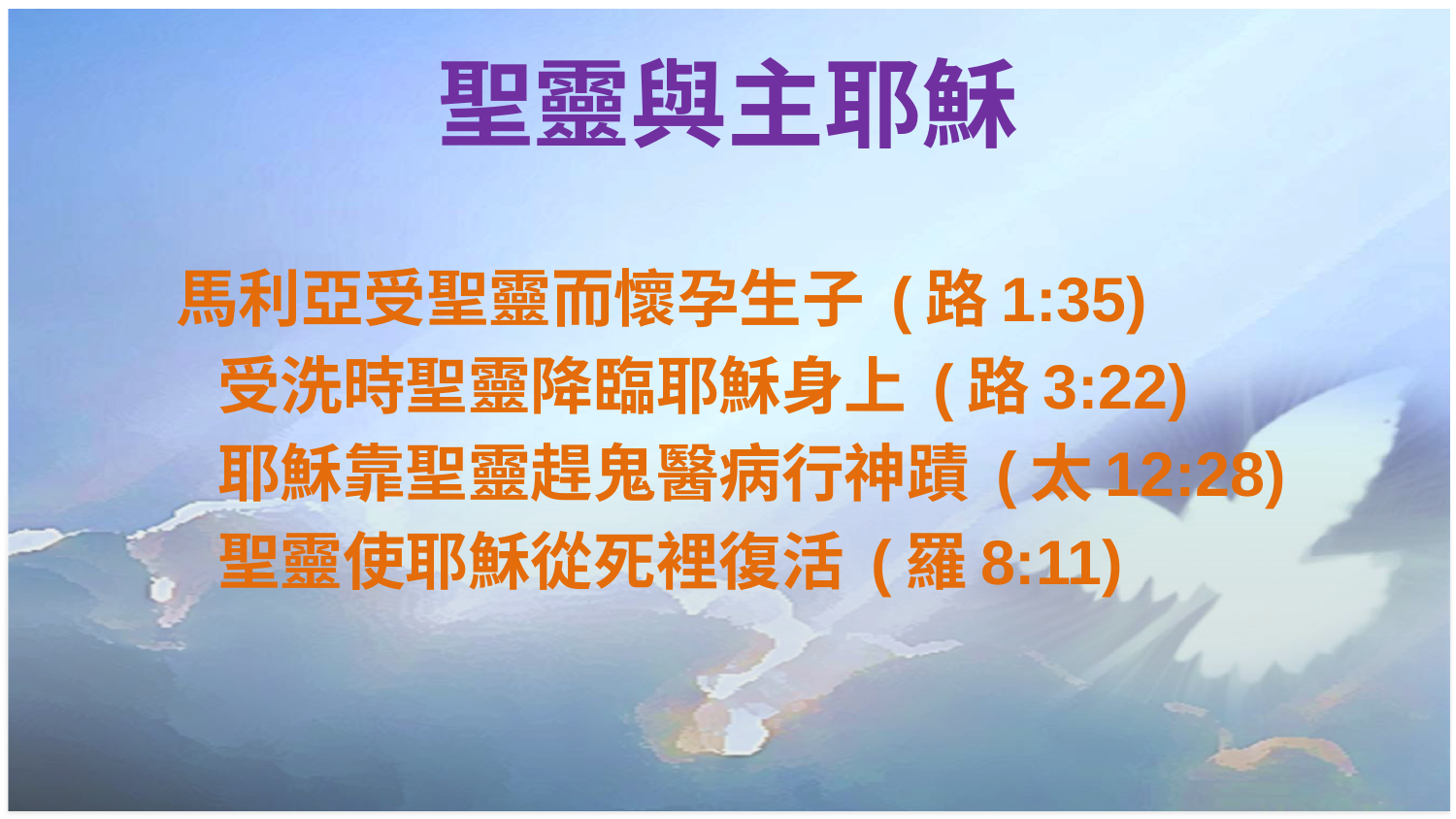

# 聖靈與主耶穌
         馬利亞受聖靈而懷孕生子 (路1:35)
	  受洗時聖靈降臨耶穌身上 (路3:22)
	  耶穌靠聖靈趕鬼醫病行神蹟 (太12:28)
	  聖靈使耶穌從死裡復活 (羅8:11)